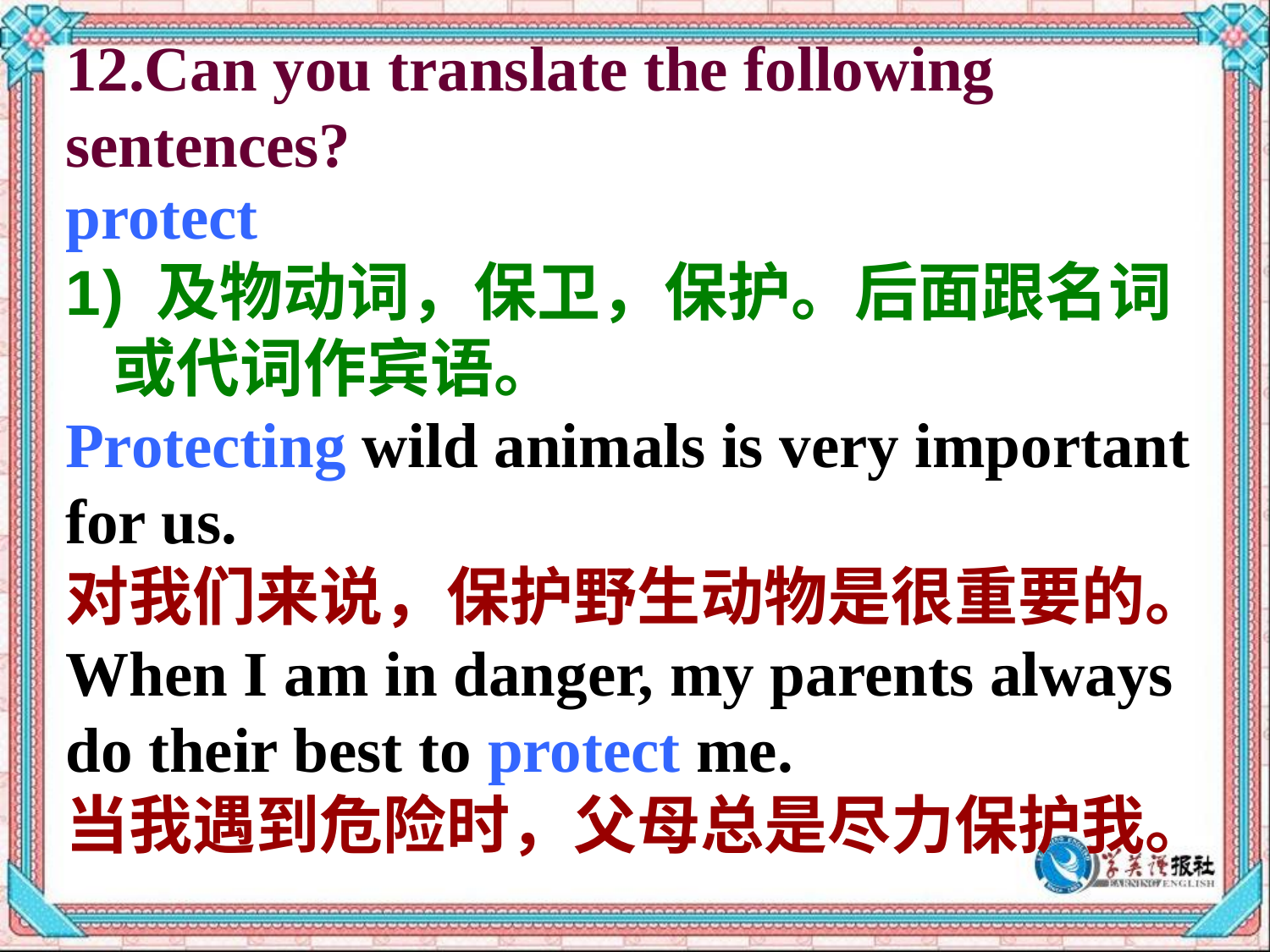

12.Can you translate the following sentences?
protect
 及物动词，保卫，保护。后面跟名词或代词作宾语。
Protecting wild animals is very important
for us.
对我们来说，保护野生动物是很重要的。
When I am in danger, my parents always
do their best to protect me.
当我遇到危险时，父母总是尽力保护我。